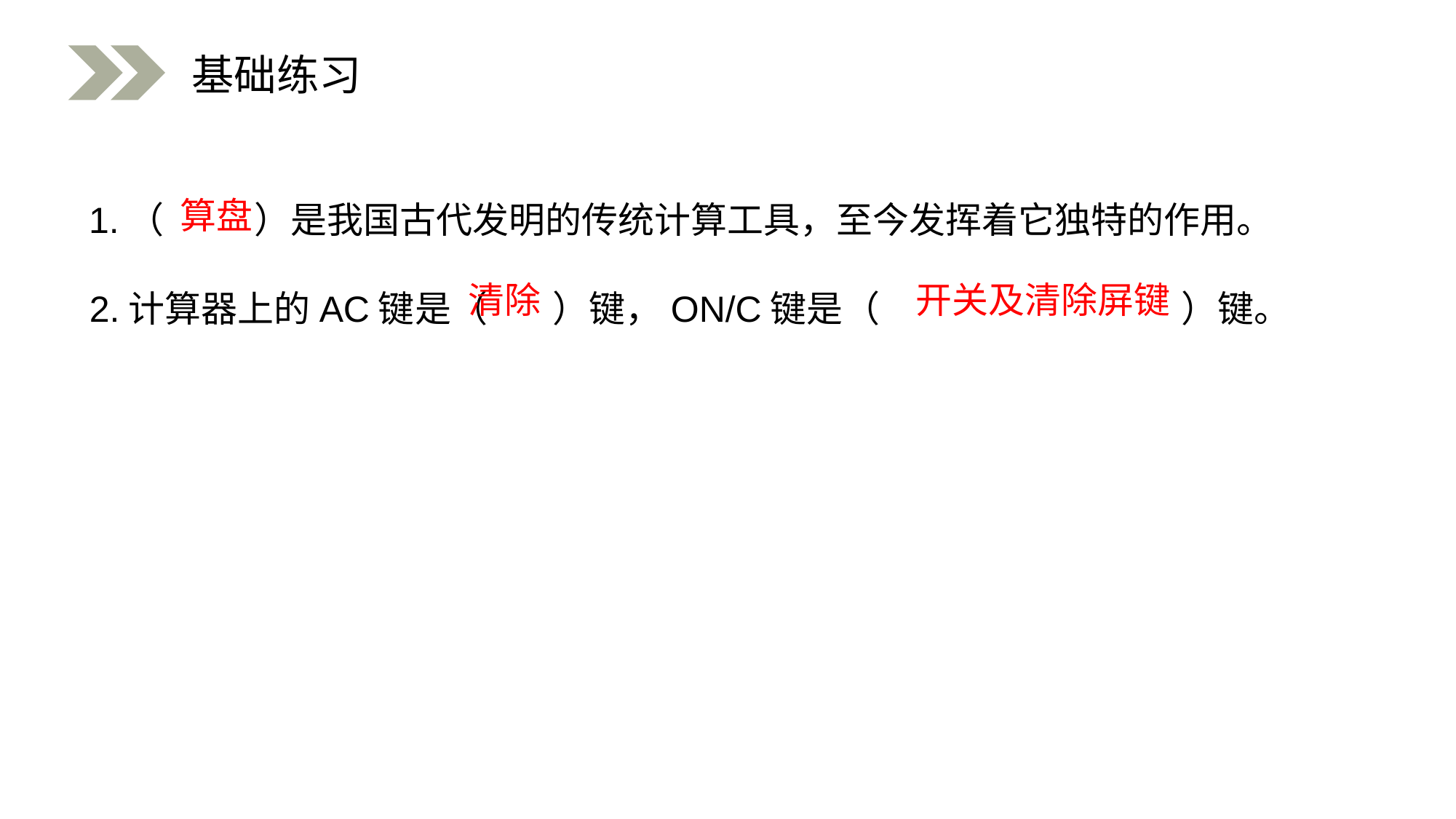

基础练习
1.（           ）是我国古代发明的传统计算工具，至今发挥着它独特的作用。
算盘
开关及清除屏键
2.计算器上的AC键是（        ）键，ON/C键是（                                     ）键。
清除